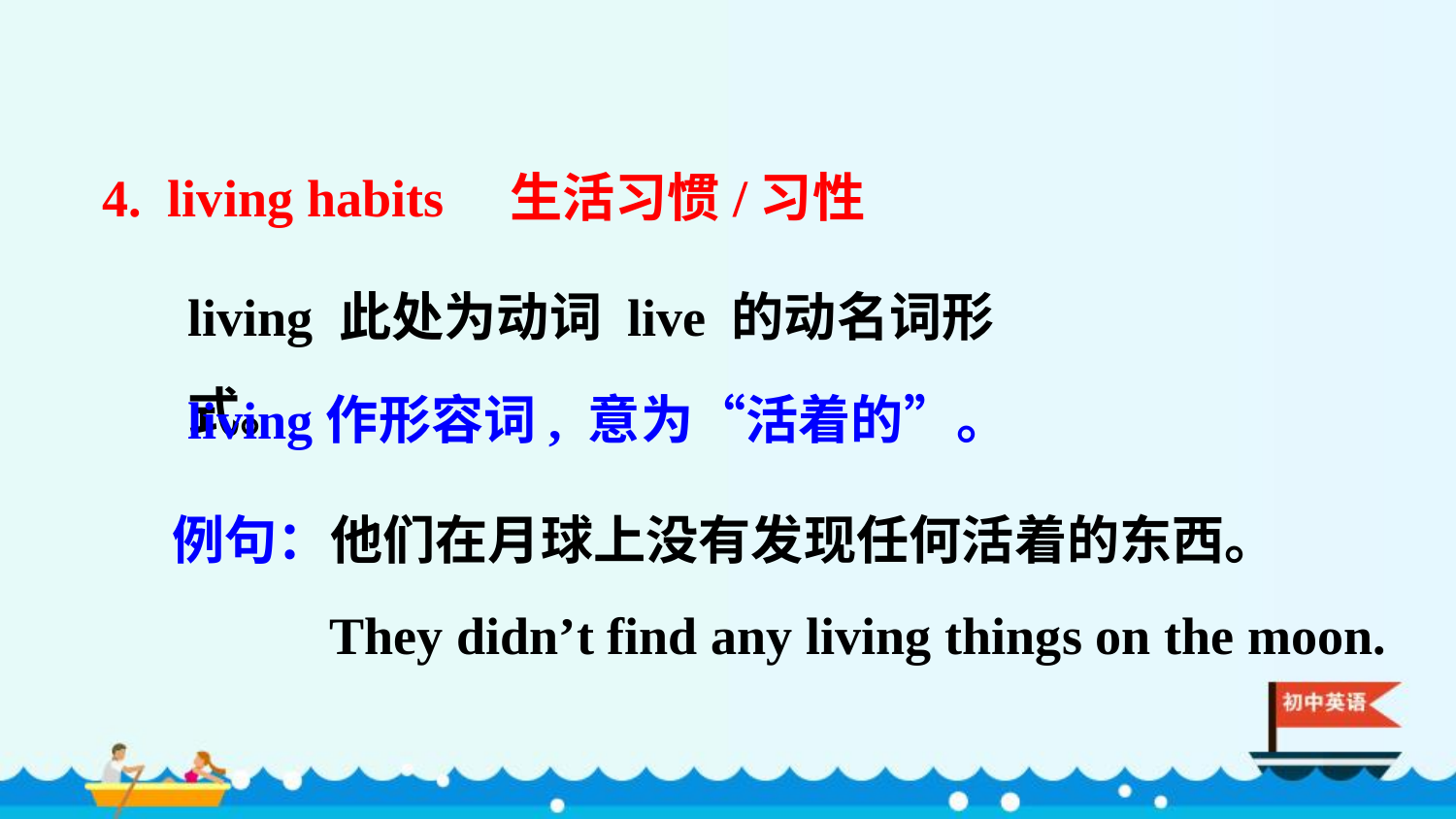

4.  living habits    生活习惯/习性
living 此处为动词 live 的动名词形式。
living作形容词, 意为“活着的”。
例句：他们在月球上没有发现任何活着的东西。
            They didn’t find any living things on the moon.